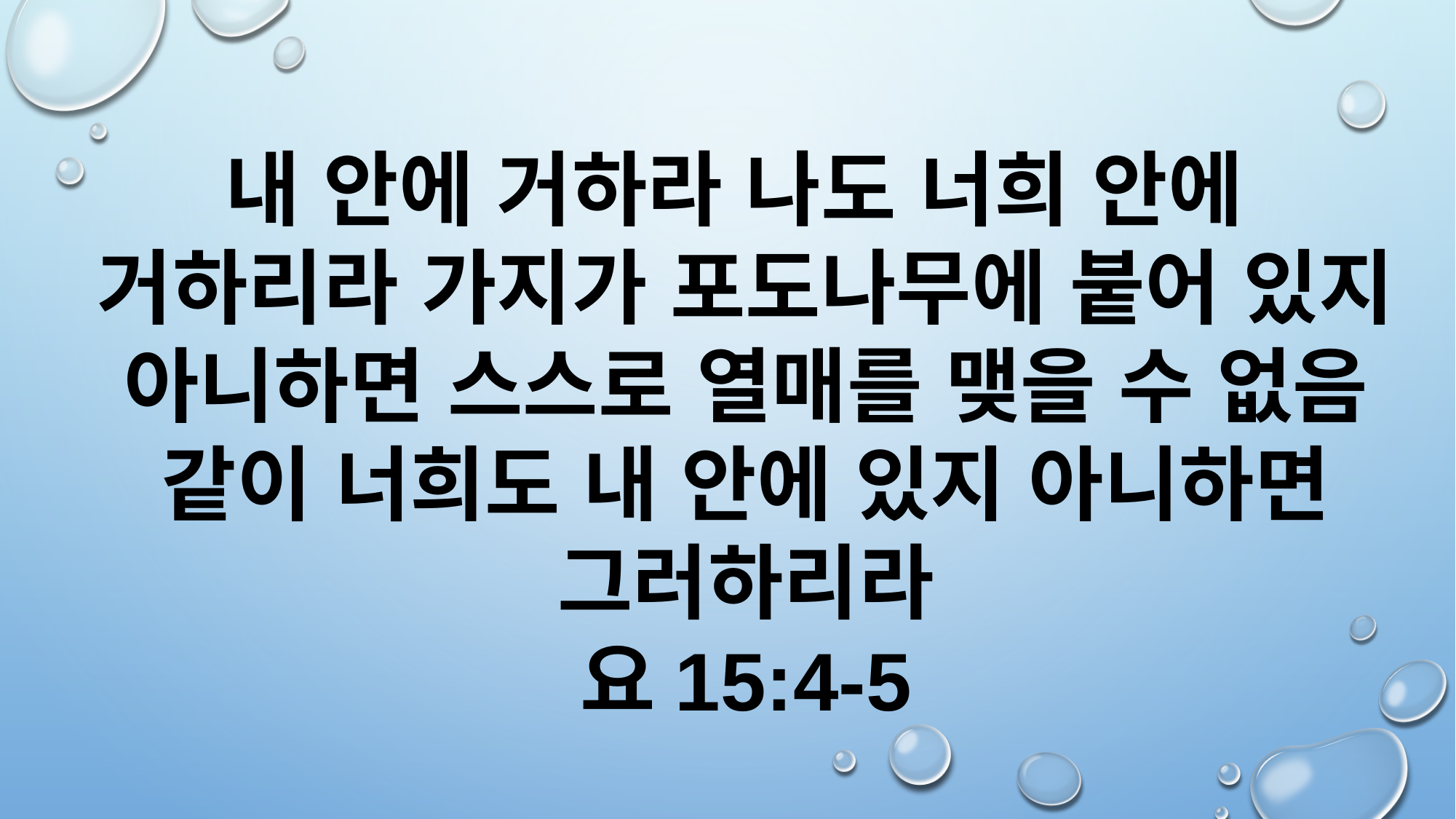

내 안에 거하라 나도 너희 안에
거하리라 가지가 포도나무에 붙어 있지 아니하면 스스로 열매를 맺을 수 없음 같이 너희도 내 안에 있지 아니하면 그러하리라
요15:4-5